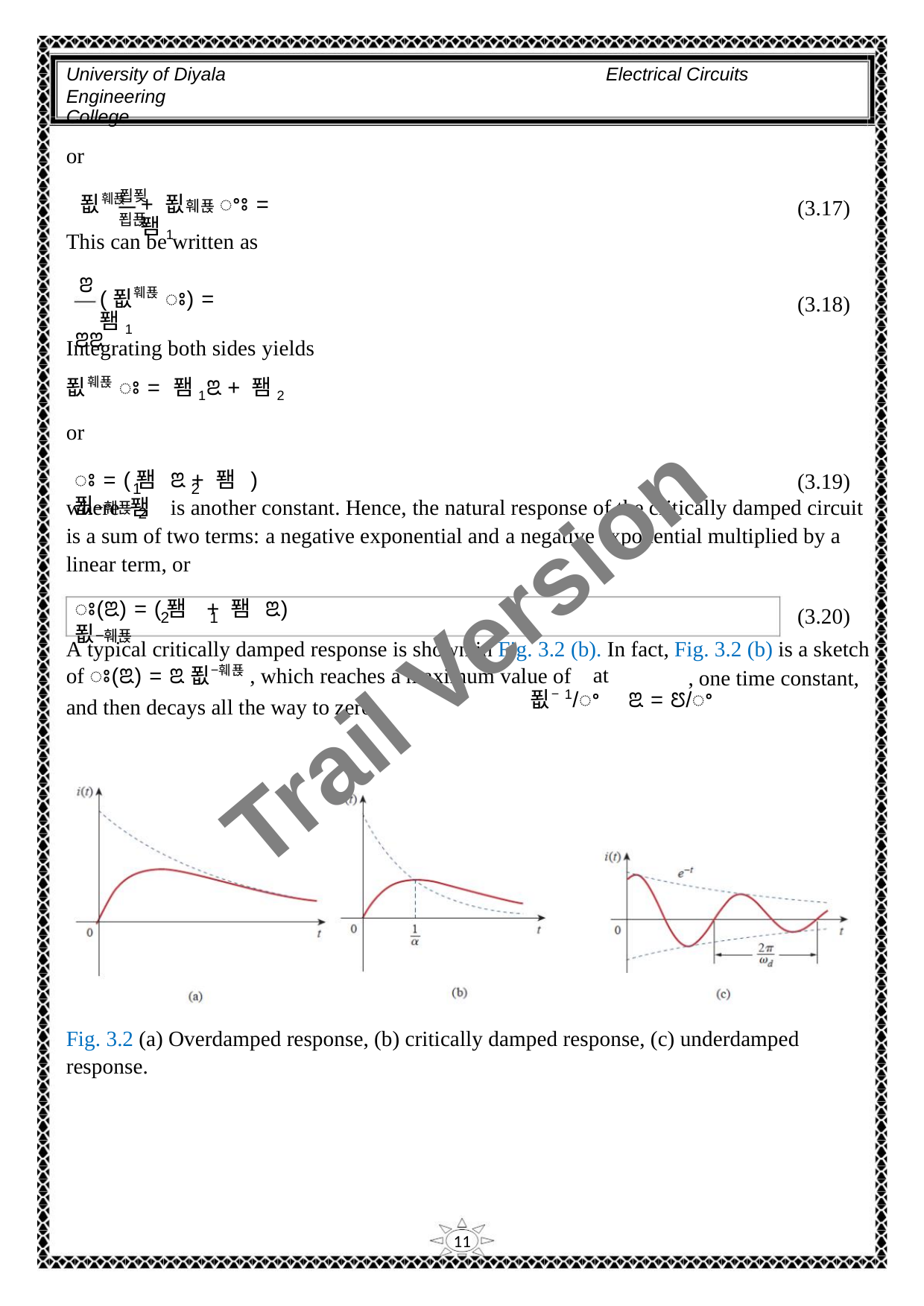

University of Diyala
Engineering College
Electrical Circuits
or
푑푖
푒훼푡
+ 푒훼푡ꢀꢁ = 퐴1
(3.17)
(3.18)
푑푡
This can be written as
ꢂ
(푒훼푡ꢁ) = 퐴1
ꢂꢃ
Integrating both sides yields
푒훼푡ꢁ = 퐴1ꢃ + 퐴2
or
ꢁ = (퐴 ꢃ + 퐴 )푒−훼푡
(3.19)
1
2
where 퐴 is another constant. Hence, the natural response of the critically damped circuit
2
is a sum of two terms: a negative exponential and a negative exponential multiplied by a
linear term, or
Trail Version
Trail Version
Trail Version
Trail Version
Trail Version
Trail Version
Trail Version
Trail Version
Trail Version
Trail Version
Trail Version
Trail Version
Trail Version
ꢁ(ꢃ) = (퐴 + 퐴 ꢃ)푒−훼푡
(3.20)
2
1
A typical critically damped response is shown in Fig. 3.2 (b). In fact, Fig. 3.2 (b) is a sketch
of ꢁ(ꢃ) = ꢃ푒−훼푡, which reaches a maximum value of
at
푒−1/ꢀ ꢃ = ꢄ/ꢀ
, one time constant,
and then decays all the way to zero.
Fig. 3.2 (a) Overdamped response, (b) critically damped response, (c) underdamped
response.
11